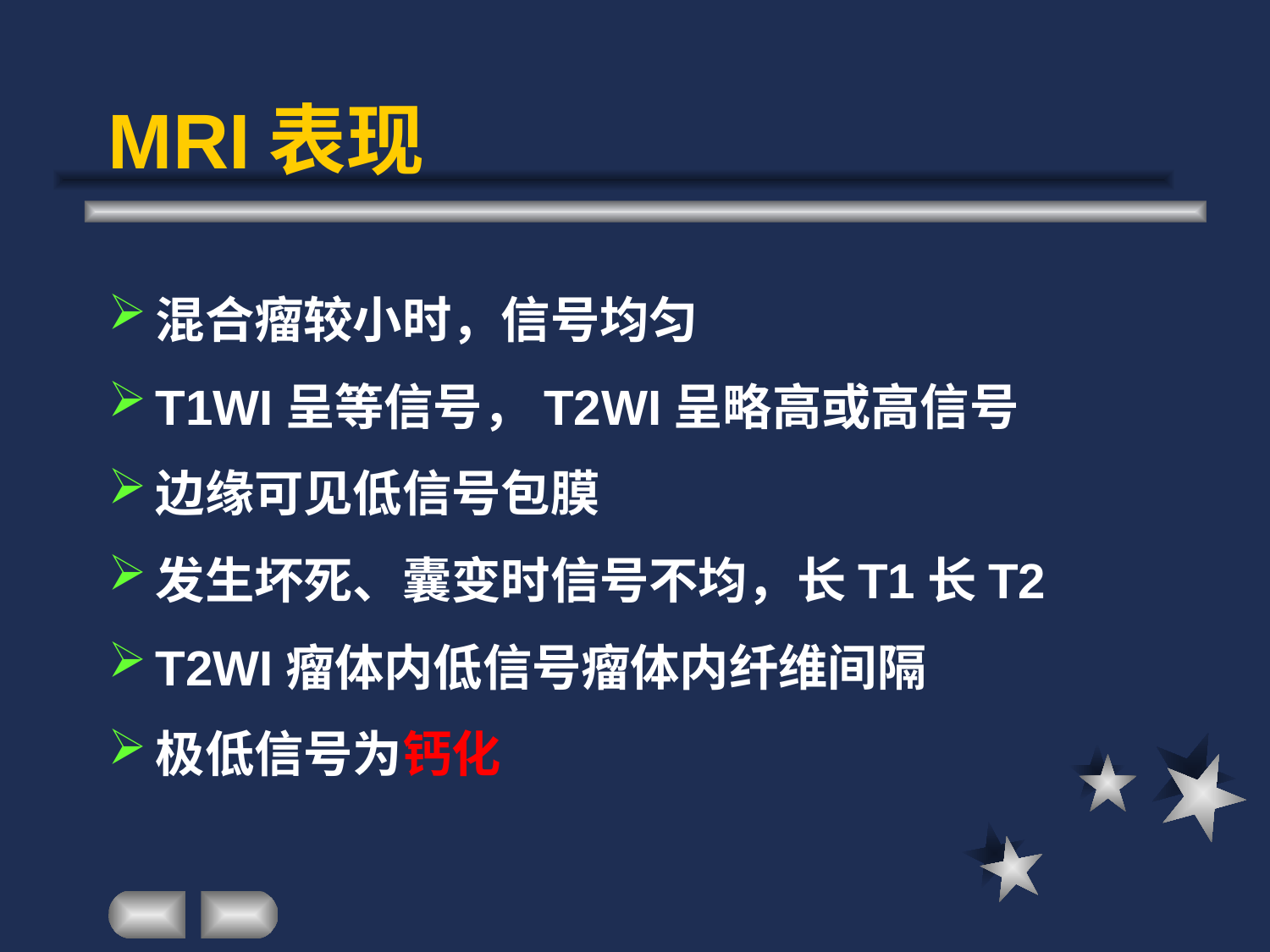

# MRI表现
混合瘤较小时，信号均匀
T1WI呈等信号，T2WI呈略高或高信号
边缘可见低信号包膜
发生坏死、囊变时信号不均，长T1长T2
T2WI瘤体内低信号瘤体内纤维间隔
极低信号为钙化